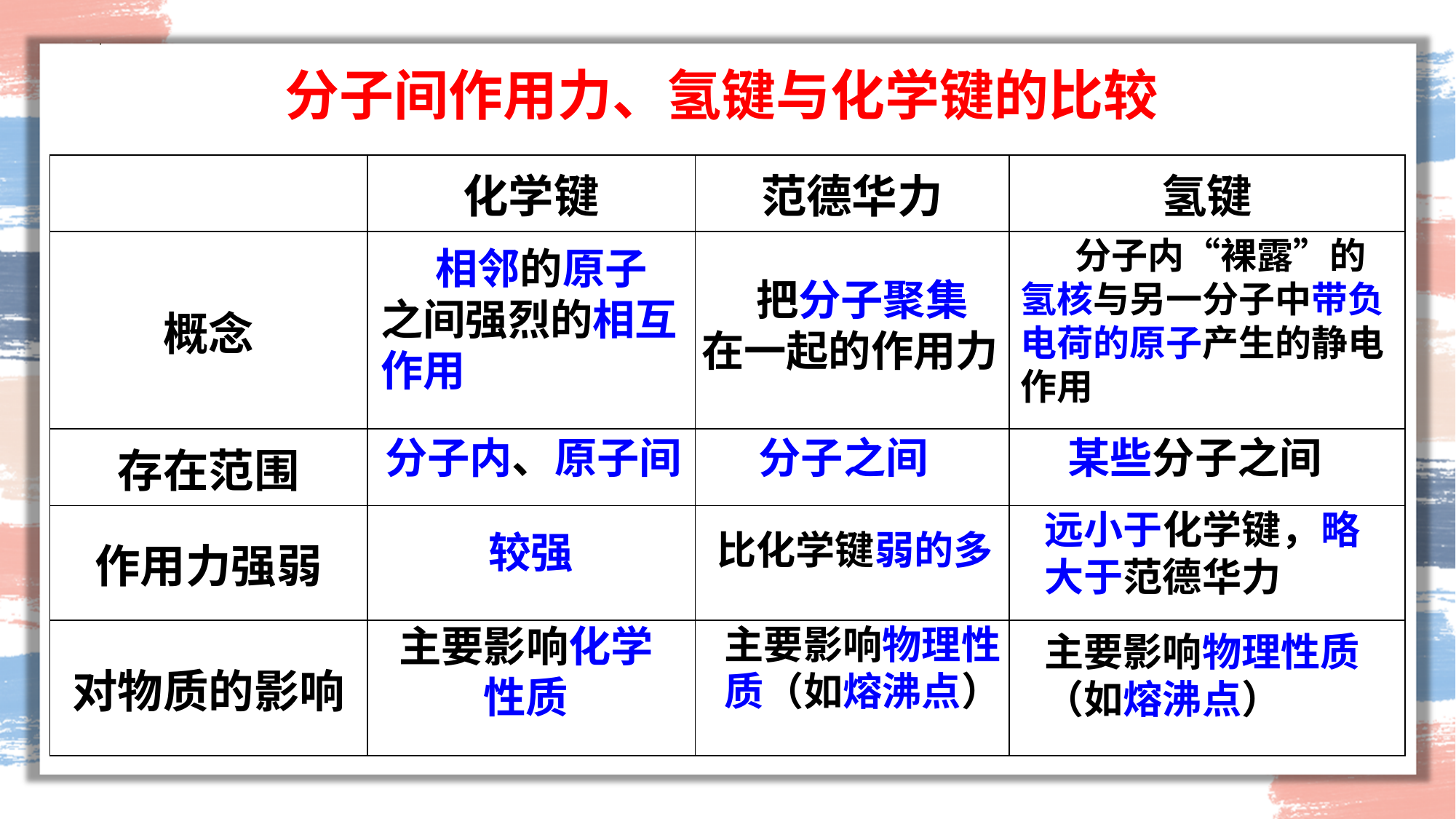

分子间作用力、氢键与化学键的比较
|  | 化学键 | 范德华力 | 氢键 |
| --- | --- | --- | --- |
| 概念 |  |  |  |
| 存在范围 |  |  |  |
| 作用力强弱 |  |  |  |
| 对物质的影响 |  |  |  |
分子内“裸露”的氢核与另一分子中带负电荷的原子产生的静电作用
相邻的原子之间强烈的相互作用
把分子聚集在一起的作用力
分子内、原子间
分子之间
某些分子之间
远小于化学键，略大于范德华力
较强
比化学键弱的多
主要影响化学性质
主要影响物理性质（如熔沸点）
主要影响物理性质（如熔沸点）